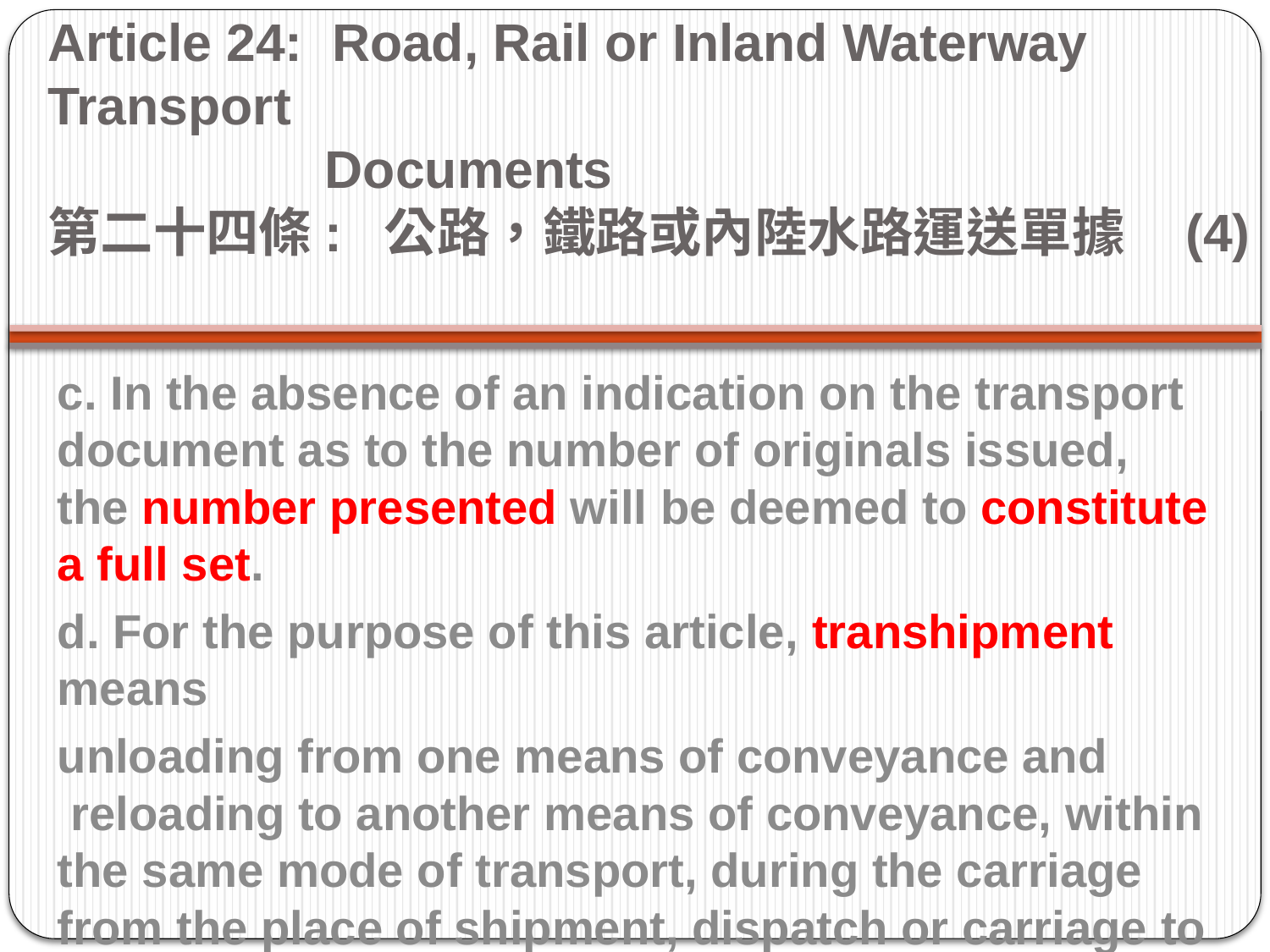

# Article 24:  Road, Rail or Inland Waterway Transport Documents   第二十四條:  公路，鐵路或內陸水路運送單據    (4)
c. In the absence of an indication on the transport document as to the number of originals issued, the number presented will be deemed to constitute a full set.
d. For the purpose of this article, transhipment means
unloading from one means of conveyance and  reloading to another means of conveyance, within the same mode of transport, during the carriage from the place of shipment, dispatch or carriage to the place of destination stated in the credit.